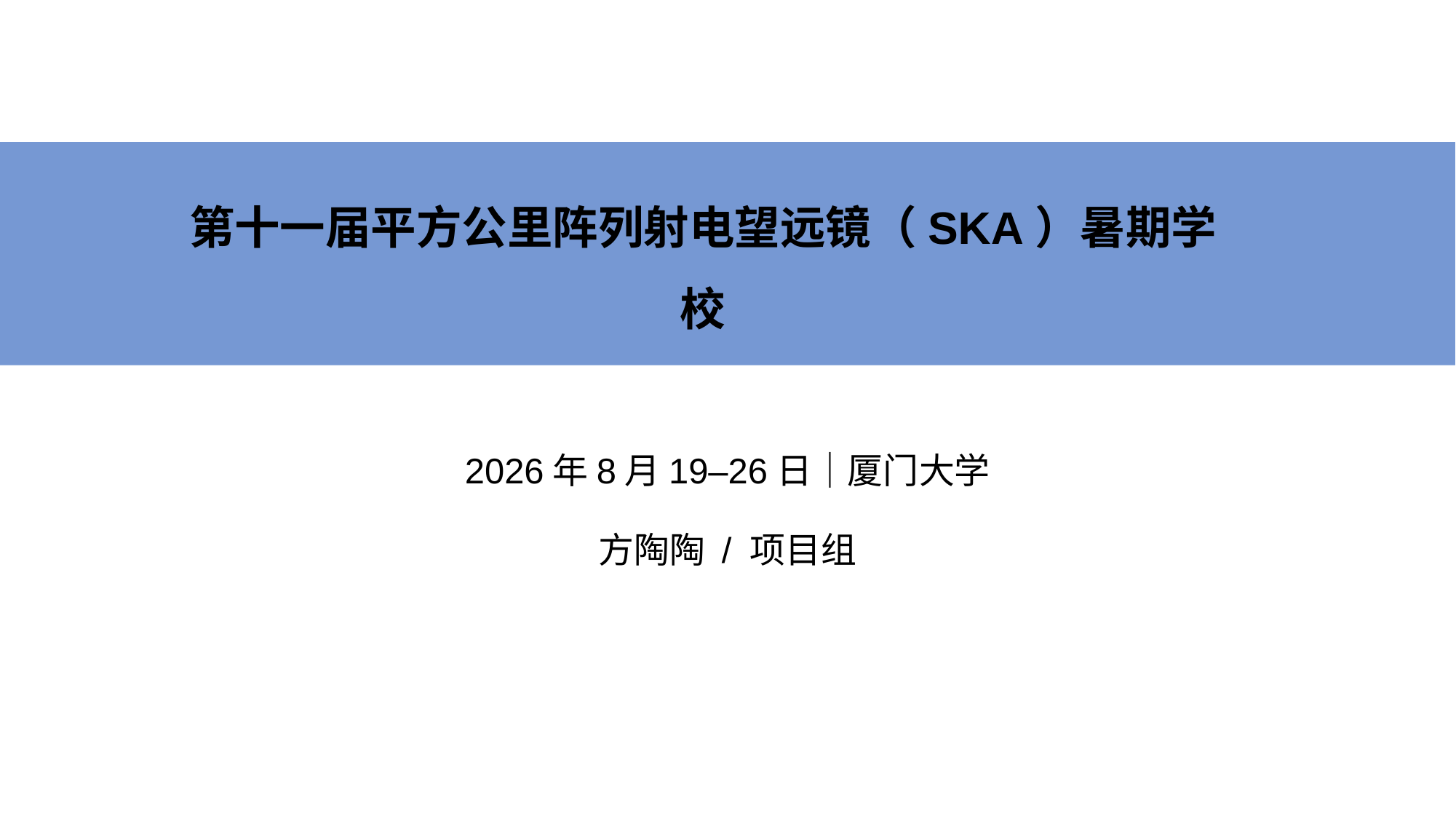

# 第十一届平方公里阵列射电望远镜（SKA）暑期学校
2026年8月19–26日｜厦门大学
方陶陶 / 项目组